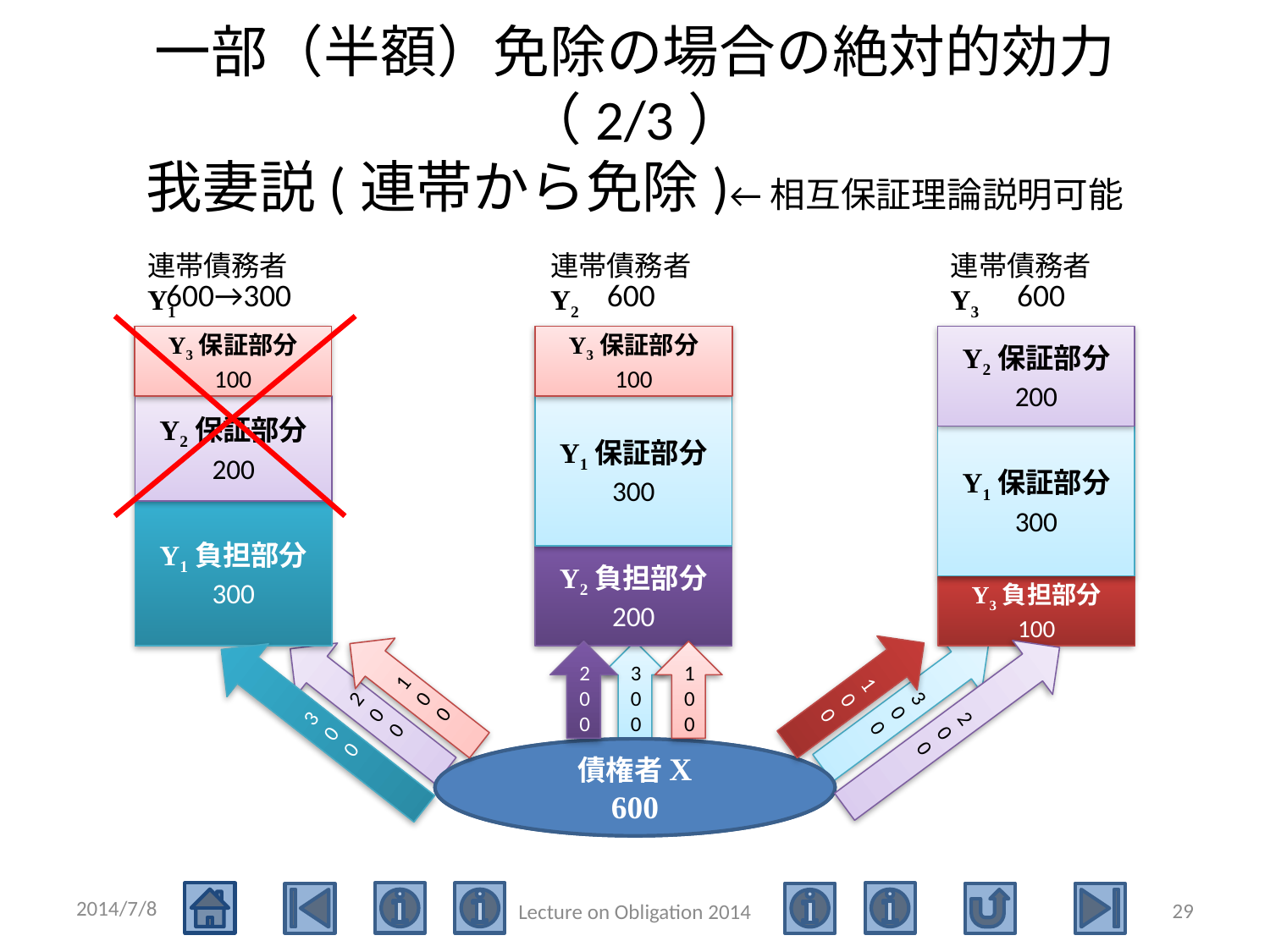

# 一部（半額）免除の場合の絶対的効力（2/3） 我妻説(連帯から免除)←相互保証理論説明可能
連帯債務者Y1
連帯債務者Y2
連帯債務者Y3
600→300
600
600
Y3保証部分
100
Y3保証部分
100
Y2保証部分
200
Y2保証部分
200
Y1保証部分
300
Y1保証部分
300
Y1負担部分
300
Y2負担部分
200
Y3負担部分
100
200
300
300
100
200
100
200
300
100
債権者X
600→300, 600
債権者X
600
2014/7/8
29
Lecture on Obligation 2014